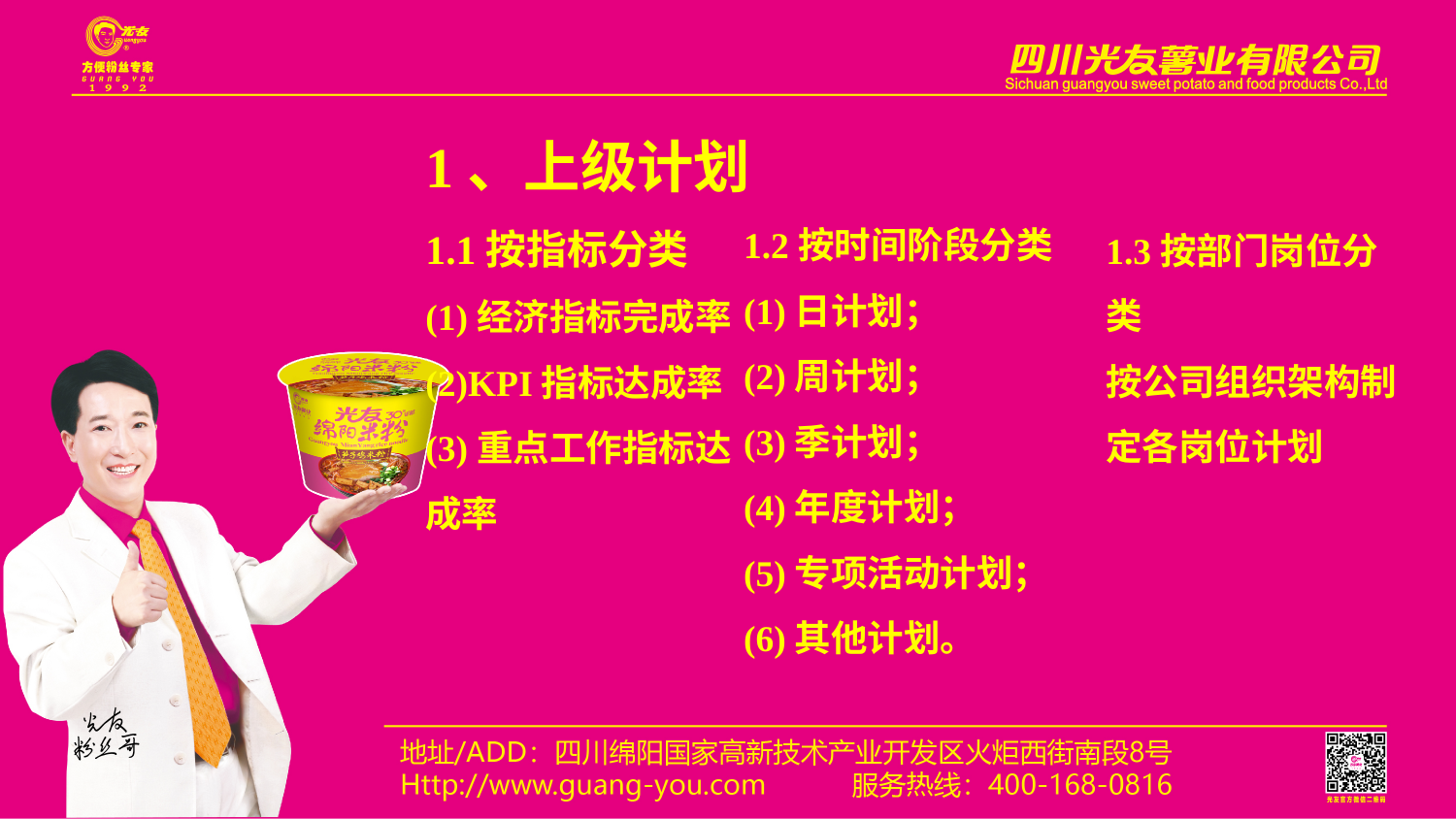

1、上级计划
1.1按指标分类
(1)经济指标完成率
(2)KPI指标达成率
(3)重点工作指标达成率

1.2按时间阶段分类
(1)日计划；
(2)周计划；
(3)季计划；
(4)年度计划；
(5)专项活动计划；
(6)其他计划。
1.3按部门岗位分类
按公司组织架构制定各岗位计划